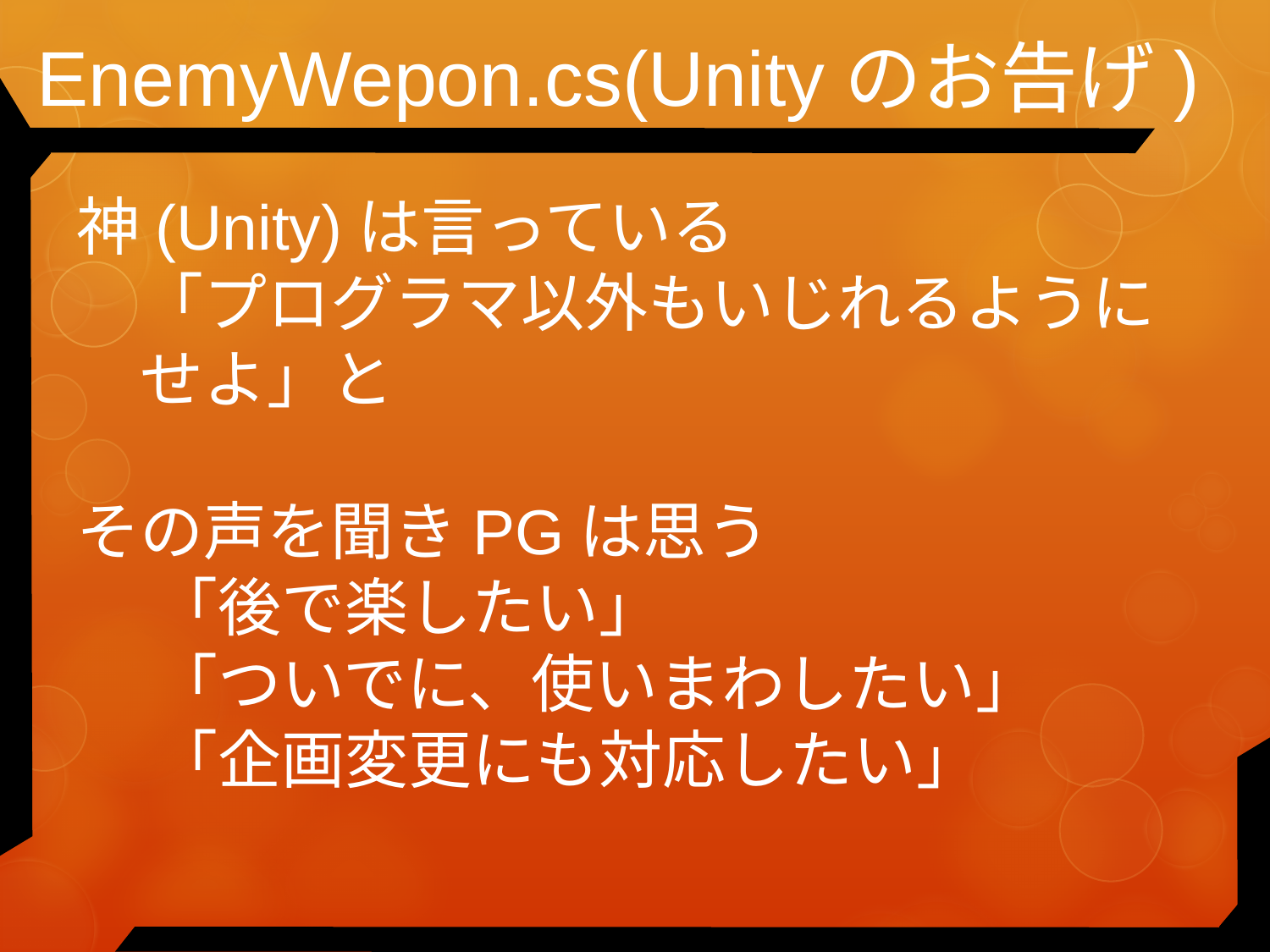

# EnemyWepon.cs(Unityのお告げ)
神(Unity)は言っている
「プログラマ以外もいじれるようにせよ」と

その声を聞きPGは思う
　 「後で楽したい」
　 「ついでに、使いまわしたい」
　 「企画変更にも対応したい」